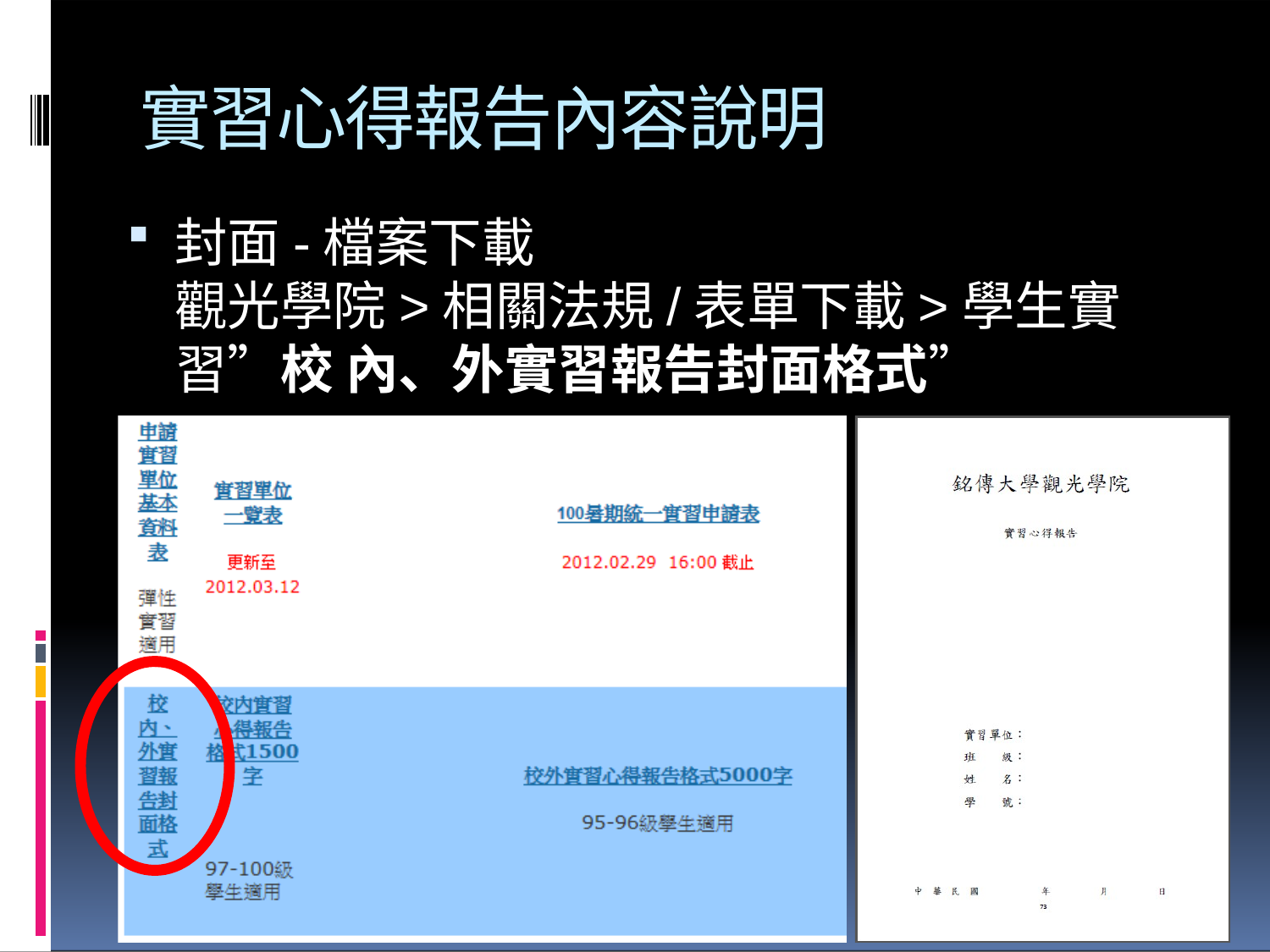

# 實習心得報告內容說明
封面-檔案下載
觀光學院>相關法規/表單下載>學生實習”校 內、外實習報告封面格式”